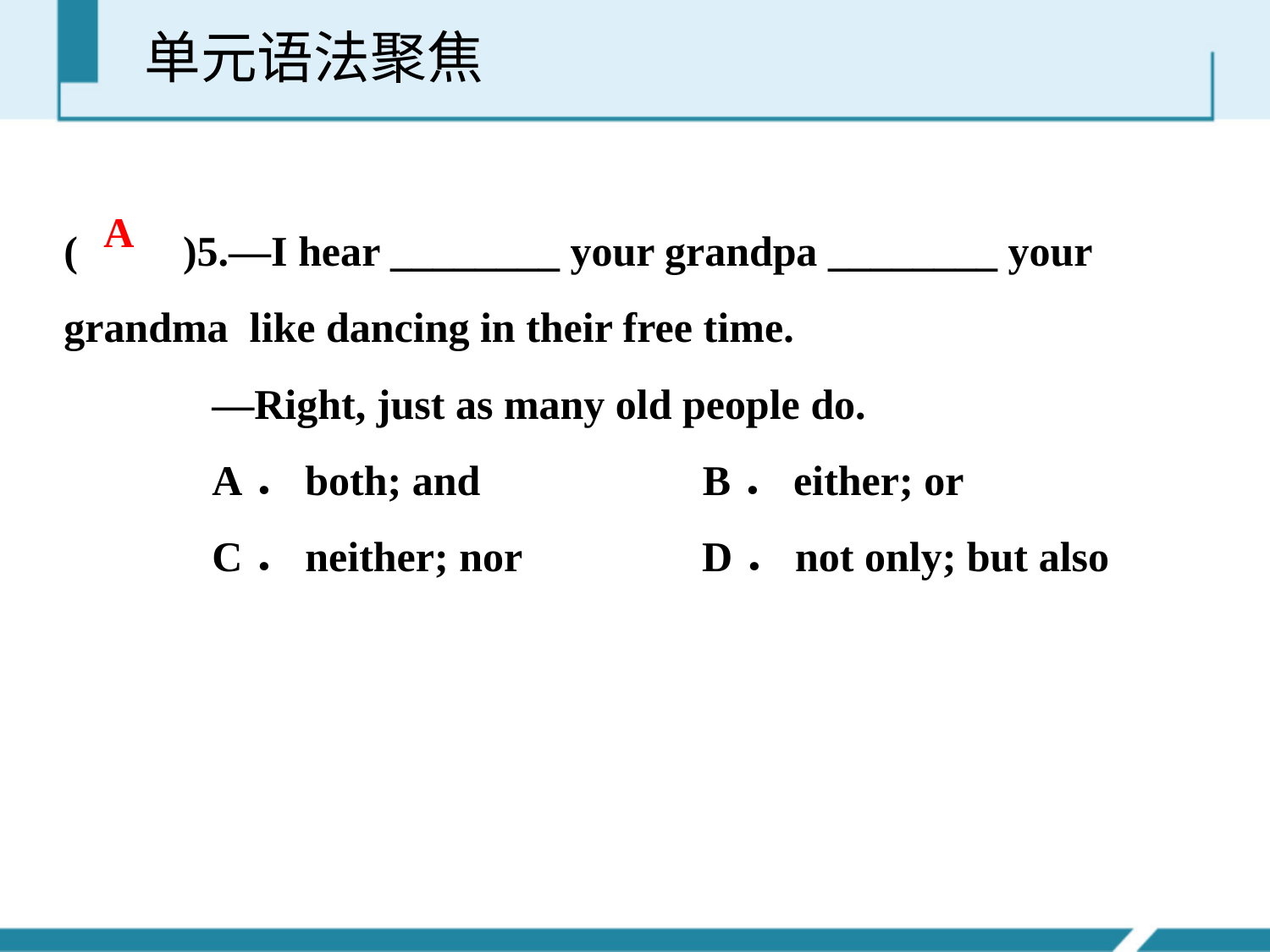

单元语法聚焦
(　　)5.—I hear ________ your grandpa ________ your grandma  like dancing in their free time.
              —Right, just as many old people do.
              A．both; and                     B．either; or
              C．neither; nor                 D．not only; but also
A